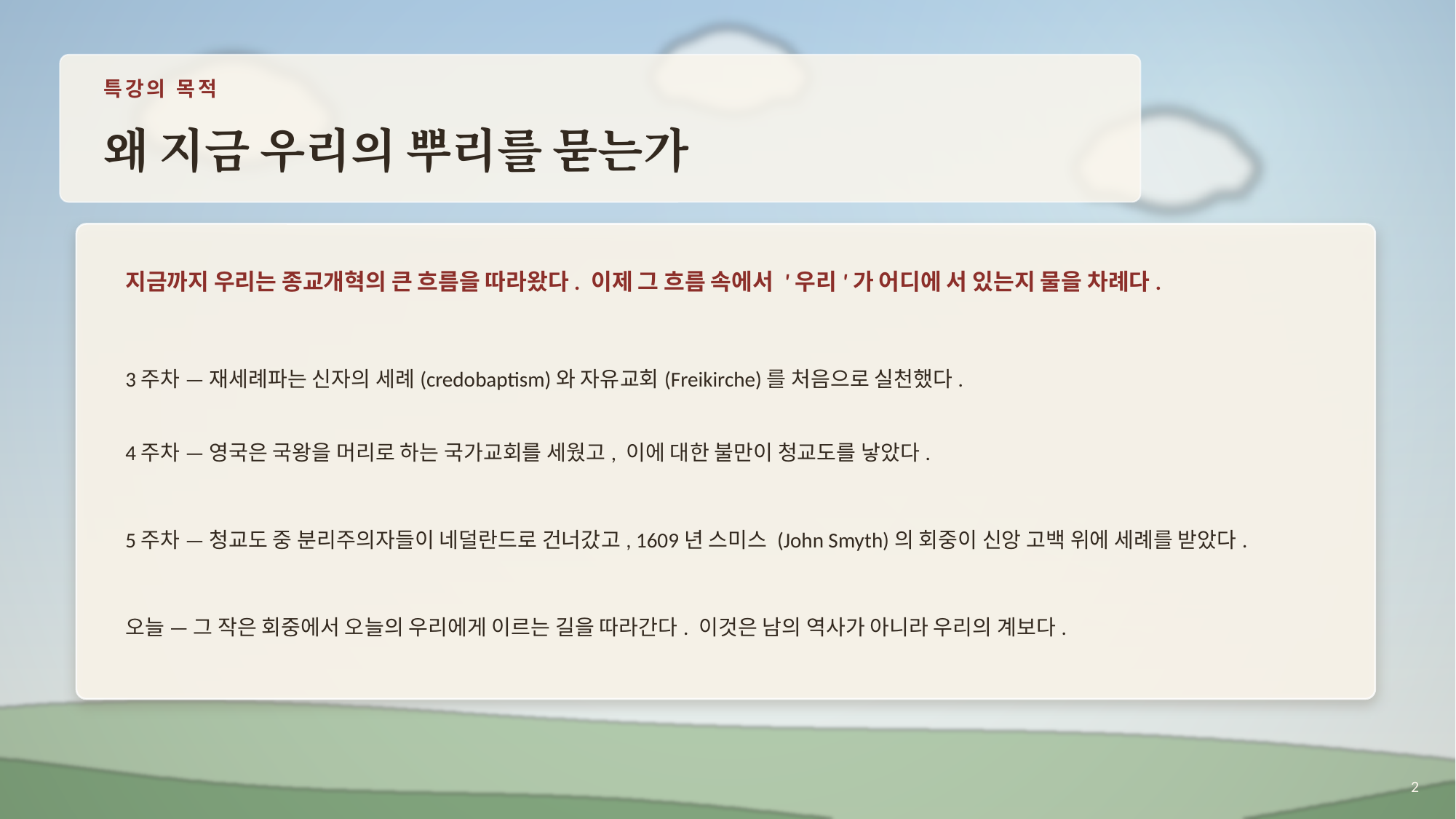

특강의 목적
왜 지금 우리의 뿌리를 묻는가

지금까지 우리는 종교개혁의 큰 흐름을 따라왔다. 이제 그 흐름 속에서 '우리'가 어디에 서 있는지 물을 차례다.
3주차 — 재세례파는 신자의 세례(credobaptism)와 자유교회(Freikirche)를 처음으로 실천했다.

4주차 — 영국은 국왕을 머리로 하는 국가교회를 세웠고, 이에 대한 불만이 청교도를 낳았다.

5주차 — 청교도 중 분리주의자들이 네덜란드로 건너갔고, 1609년 스미스 (John Smyth)의 회중이 신앙 고백 위에 세례를 받았다.

오늘 — 그 작은 회중에서 오늘의 우리에게 이르는 길을 따라간다. 이것은 남의 역사가 아니라 우리의 계보다.
2